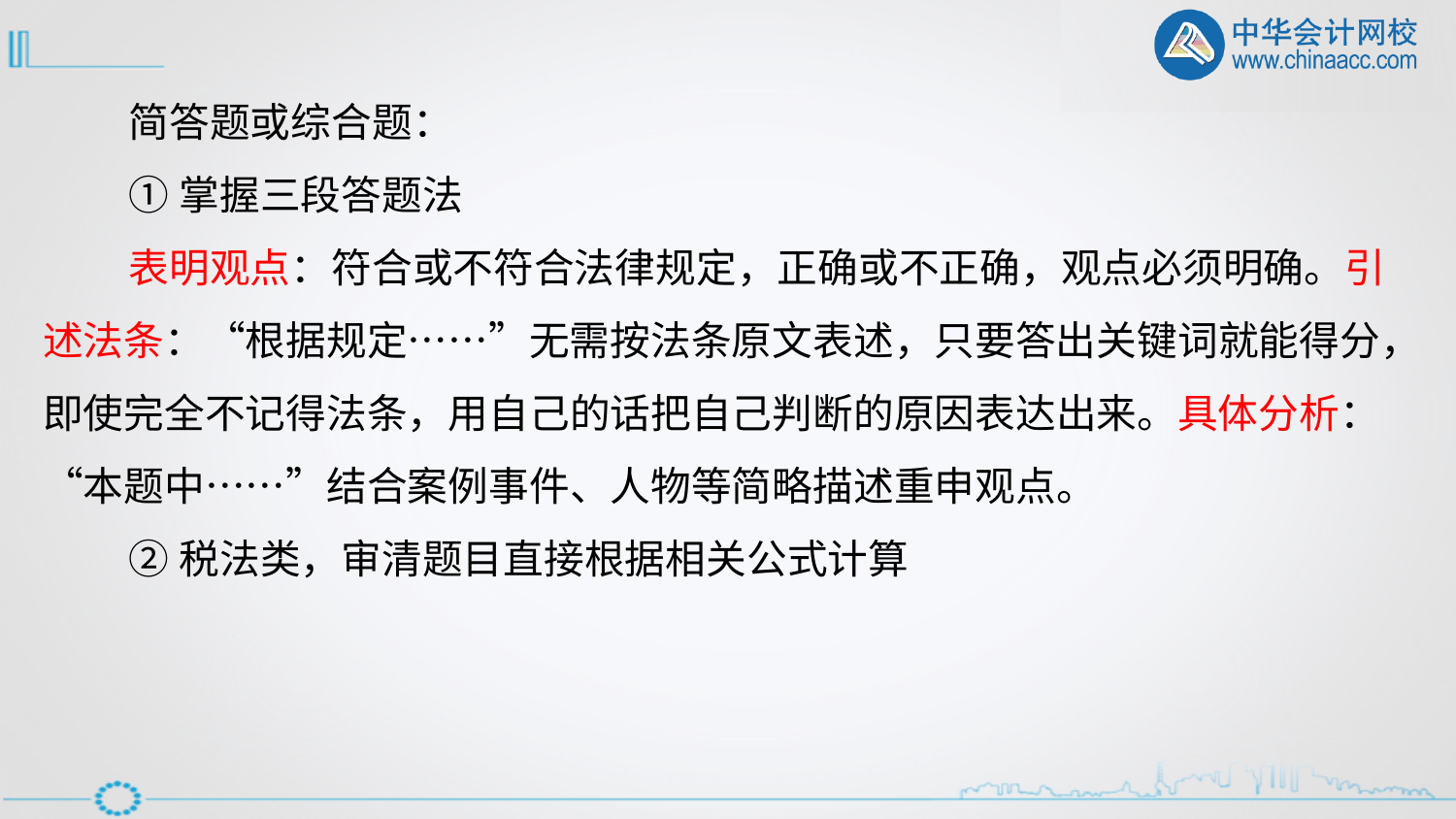

简答题或综合题：
①掌握三段答题法
表明观点：符合或不符合法律规定，正确或不正确，观点必须明确。引述法条：“根据规定……”无需按法条原文表述，只要答出关键词就能得分，即使完全不记得法条，用自己的话把自己判断的原因表达出来。具体分析：“本题中……”结合案例事件、人物等简略描述重申观点。
②税法类，审清题目直接根据相关公式计算